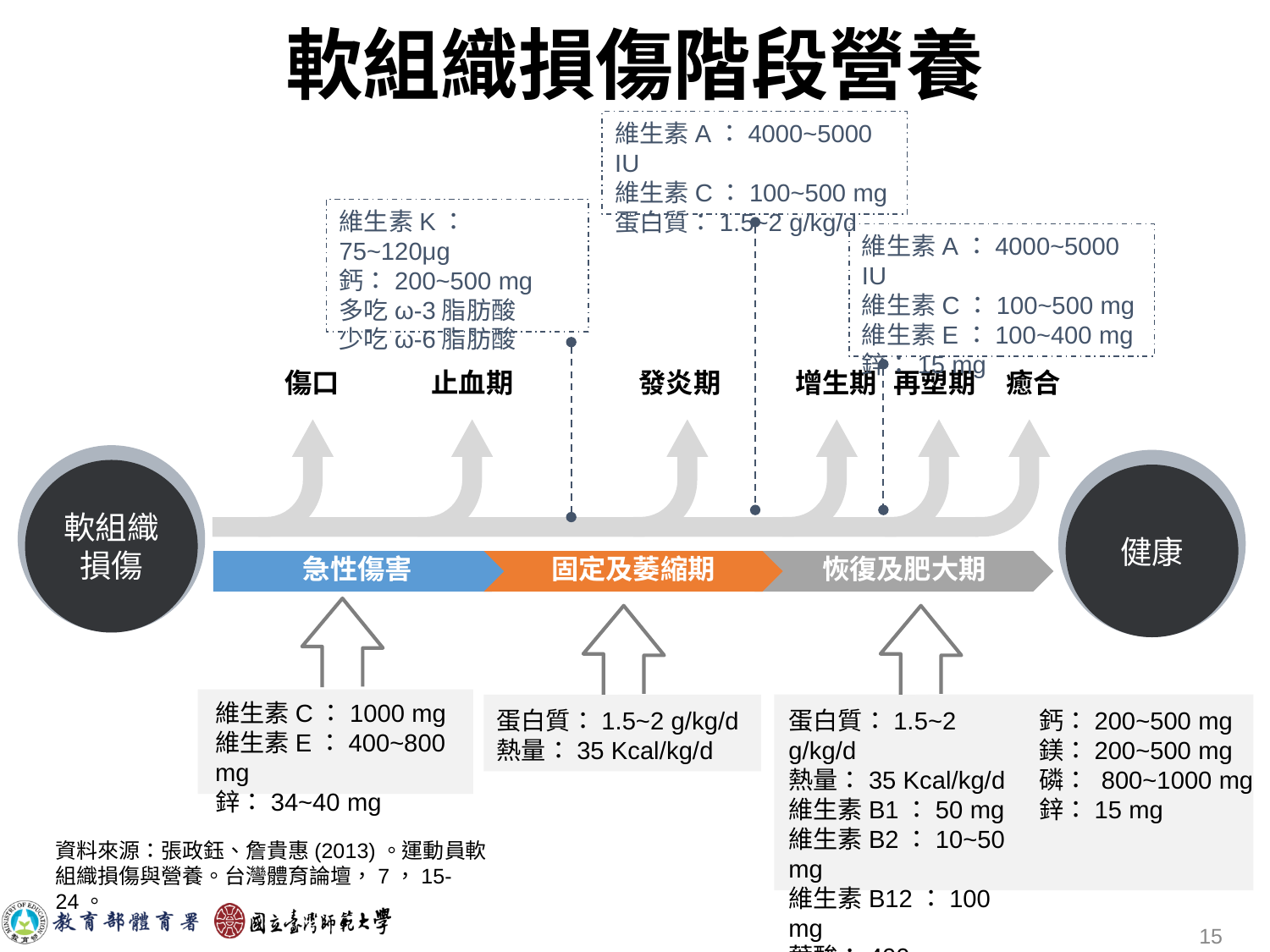

# 軟組織損傷階段營養
維生素A：4000~5000 IU
維生素C：100~500 mg
蛋白質：1.5~2 g/kg/d
維生素K：75~120μg
鈣：200~500 mg
多吃ω-3脂肪酸
少吃ω-6脂肪酸
維生素A：4000~5000 IU
維生素C：100~500 mg
維生素E：100~400 mg
鋅：15 mg
癒合
傷口
止血期
發炎期
增生期
再塑期

軟組織損傷

健康

急性傷害
固定及萎縮期
恢復及肥大期

維生素C：1000 mg
維生素E：400~800 mg
鋅：34~40 mg

蛋白質：1.5~2 g/kg/d
熱量：35 Kcal/kg/d
蛋白質：1.5~2 g/kg/d
熱量：35 Kcal/kg/d
維生素B1：50 mg
維生素B2：10~50 mg
維生素B12：100 mg
葉酸：400 mg
鈣：200~500 mg
鎂：200~500 mg
磷： 800~1000 mg
鋅：15 mg
資料來源：張政鈺、詹貴惠(2013)。運動員軟組織損傷與營養。台灣體育論壇，7，15-24。
15